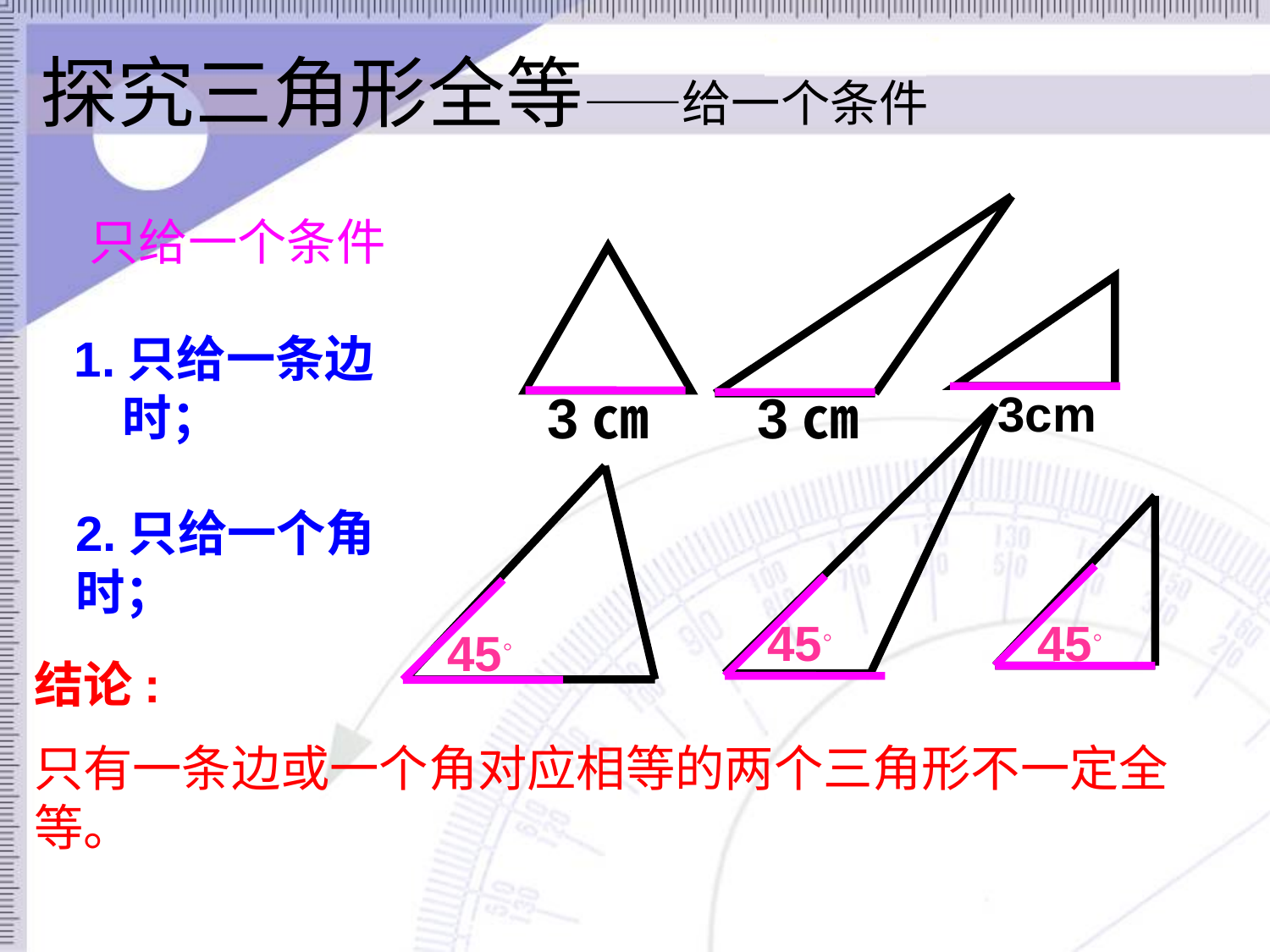

# 探究三角形全等——给一个条件

只给一个条件

1.只给一条边时；
3㎝
3㎝
3cm

2.只给一个角时；

45◦
45◦
45◦
结论:
只有一条边或一个角对应相等的两个三角形不一定全等。